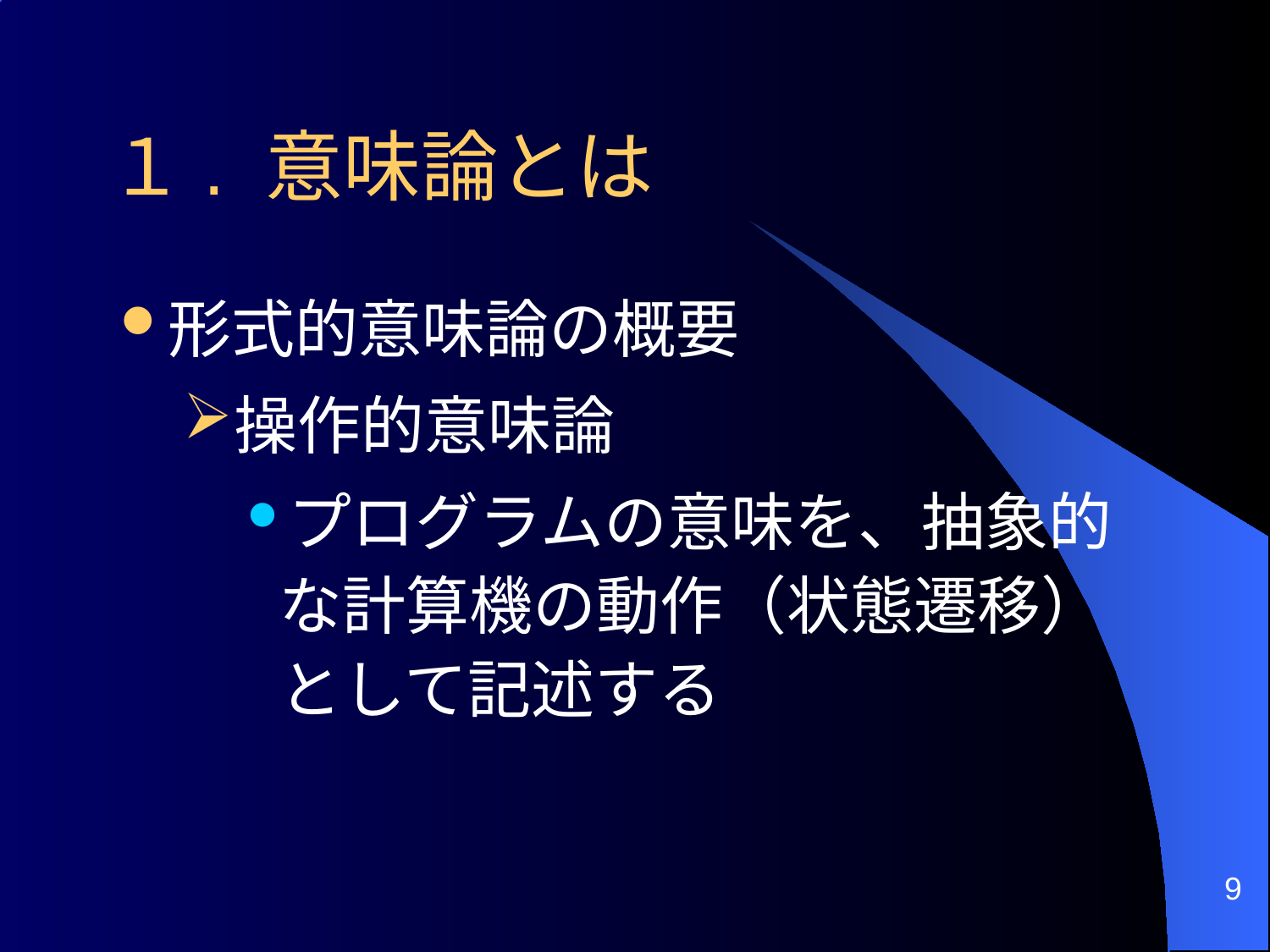

# １. 意味論とは
形式的意味論の概要
操作的意味論
プログラムの意味を、抽象的な計算機の動作（状態遷移）として記述する
9